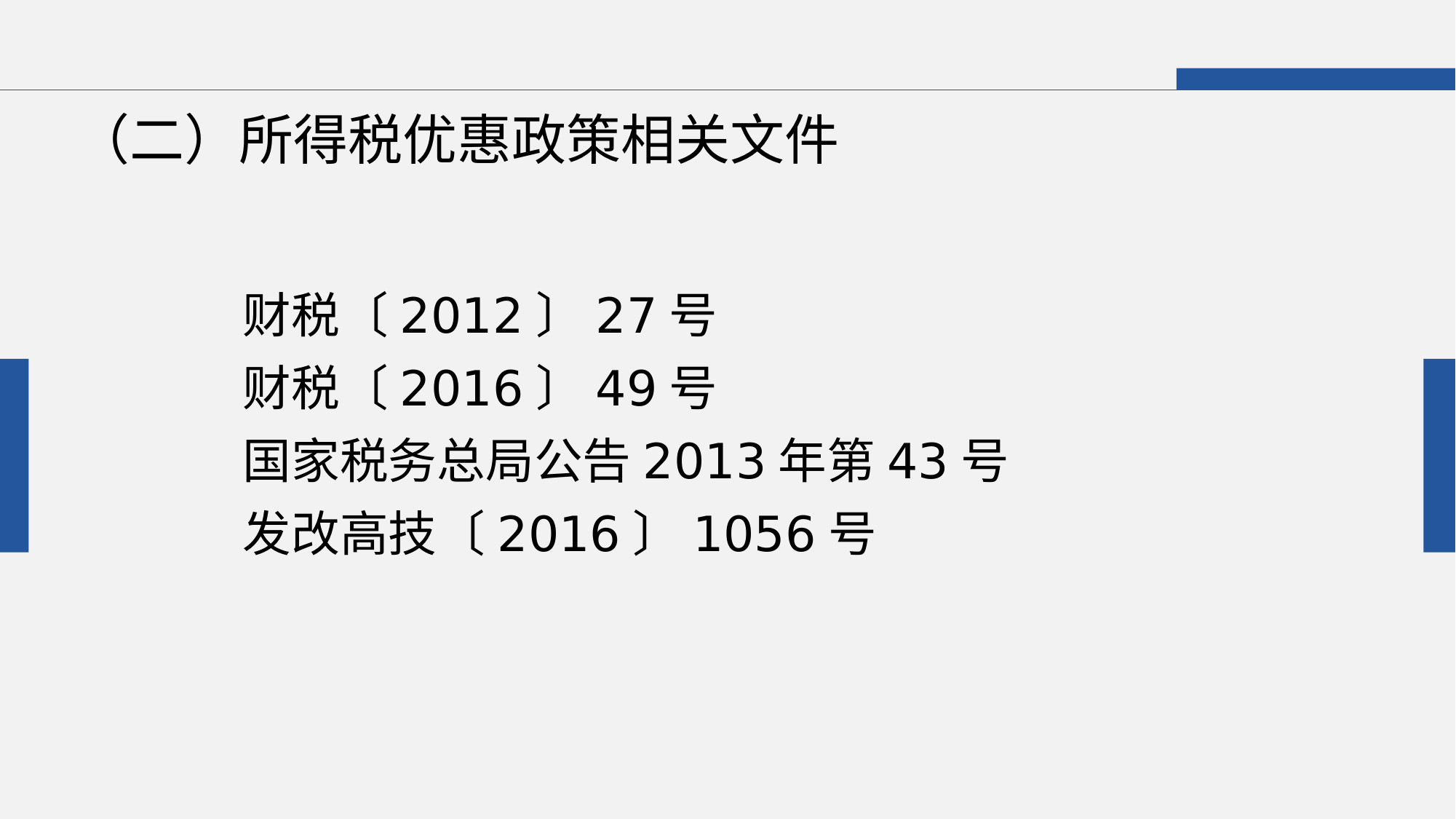

（二）所得税优惠政策相关文件
财税〔2012〕27号
财税〔2016〕49号
国家税务总局公告2013年第43号
发改高技〔2016〕1056号